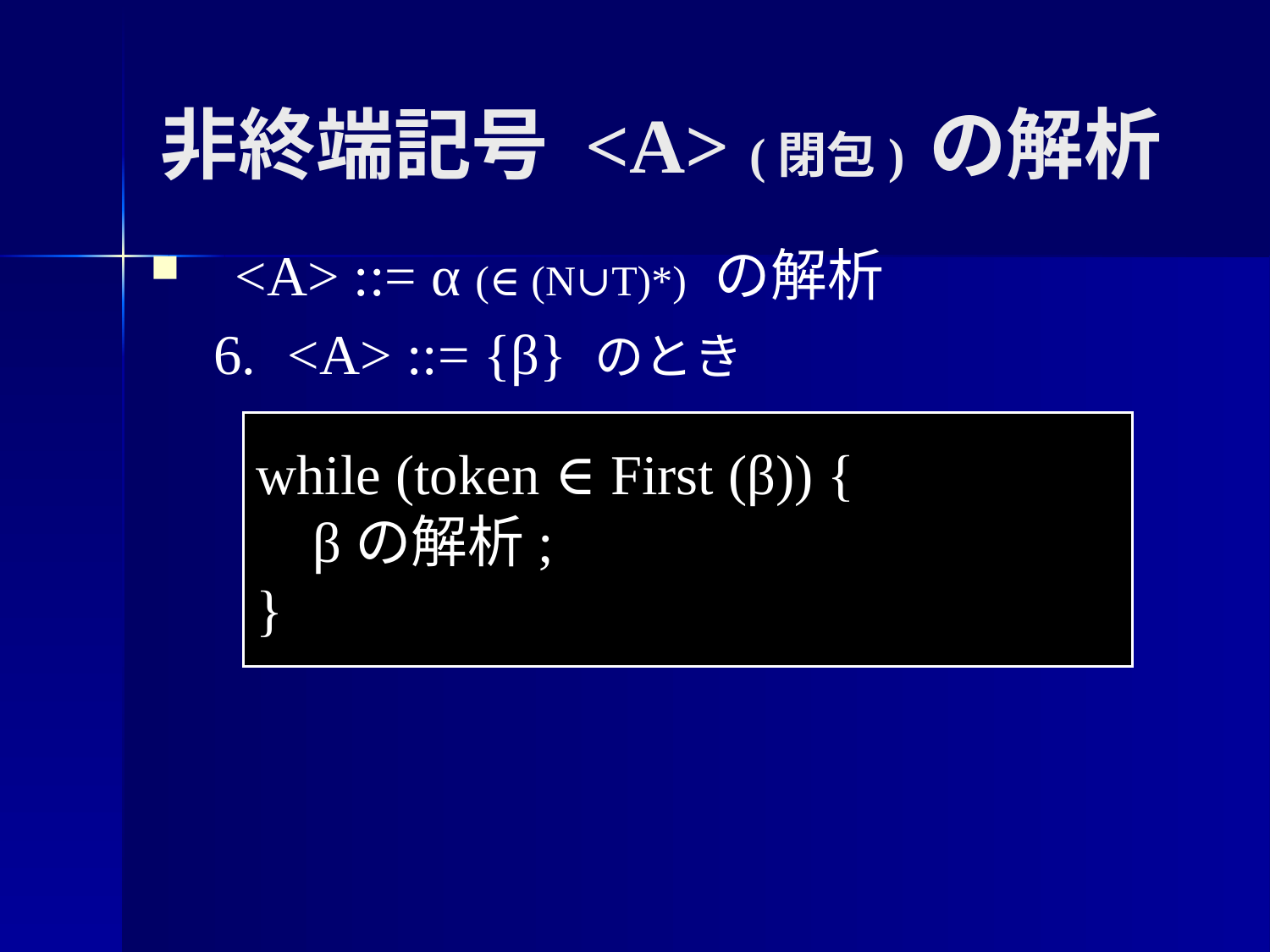

非終端記号 <A> (閉包) の解析
<A> ::= α (∈ (N∪T)*) の解析
<A> ::= {β} のとき
while (token ∈ First (β)) {
    βの解析;
}